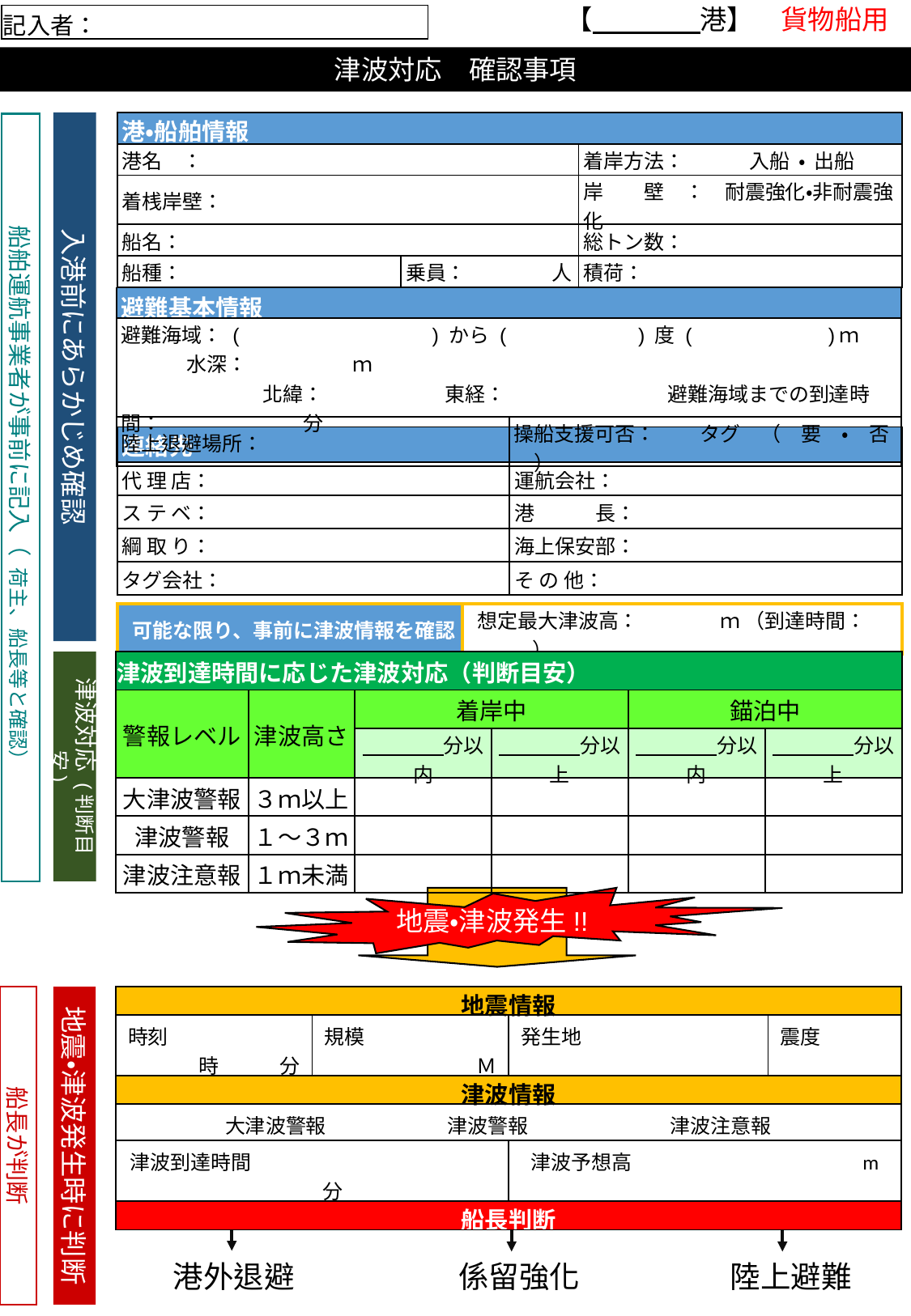

【　　　　港】　貨物船用
| 記入者： |
| --- |
津波対応　確認事項
入港前にあらかじめ確認
| 港・船舶情報 |  |  |
| --- | --- | --- |
| 港名　： |  | 着岸方法：　　　 入船 ・ 出船 |
| 着桟岸壁： |  | 岸　　壁　：　耐震強化・非耐震強化 |
| 船名： |  | 総トン数： |
| 船種： | 乗員： 　　　　人 | 積荷： |
船舶運航事業者が事前に記入（  荷主、船長等と確認）
| 避難基本情報 |  |
| --- | --- |
| 避難海域： (　　　　　　　　　) から (　　　　　　) 度 (　　　　　　 )ｍ　　　　 水深： 　　　　　ｍ 　　　　　　　北緯：　　　　　　東経：　　　　　　　　避難海域までの到達時間：　　　　　　　分 |  |
| 陸上退避場所： | 操船支援可否： 　　タグ　（　要　・　否　） |
| 連絡先 |  |
| --- | --- |
| 代 理 店： | 運航会社： |
| ス テ ベ： | 港　　　長： |
| 綱 取 り： | 海上保安部： |
| タグ会社： | そ の 他： |
| 可能な限り、事前に津波情報を確認 | 想定最大津波高：　　　　ｍ （到達時間： 　　 　　） |
| --- | --- |
津波対応 (判断目安)
| 津波到達時間に応じた津波対応（判断目安） |  |  |  |  |  |
| --- | --- | --- | --- | --- | --- |
| 警報レベル | 津波高さ | 着岸中 |  | 錨泊中 |  |
|  |  | 分以内 | 分以上 | 分以内 | 分以上 |
| 大津波警報 | ３ｍ以上 |  |  |  |  |
| 津波警報 | １～３ｍ |  |  |  |  |
| 津波注意報 | １ｍ未満 |  |  |  |  |

地震・津波発生!!
船長が判断
地震・津波発生時に判断
| 地震情報 |  |  |  |
| --- | --- | --- | --- |
| 時刻　 　　　時　　　分 | 規模 Ｍ | 発生地 | 震度 |
| 津波情報 |  |  |  |
| 大津波警報　　　　　　津波警報　　　　　　　津波注意報 |  |  |  |
| 津波到達時間 　　　　　　　　分 |  | 津波予想高　　　 　　　　　　　m |  |
| 船長判断 |  |  |  |
港外退避       　   　     係留強化 　    　        陸上避難